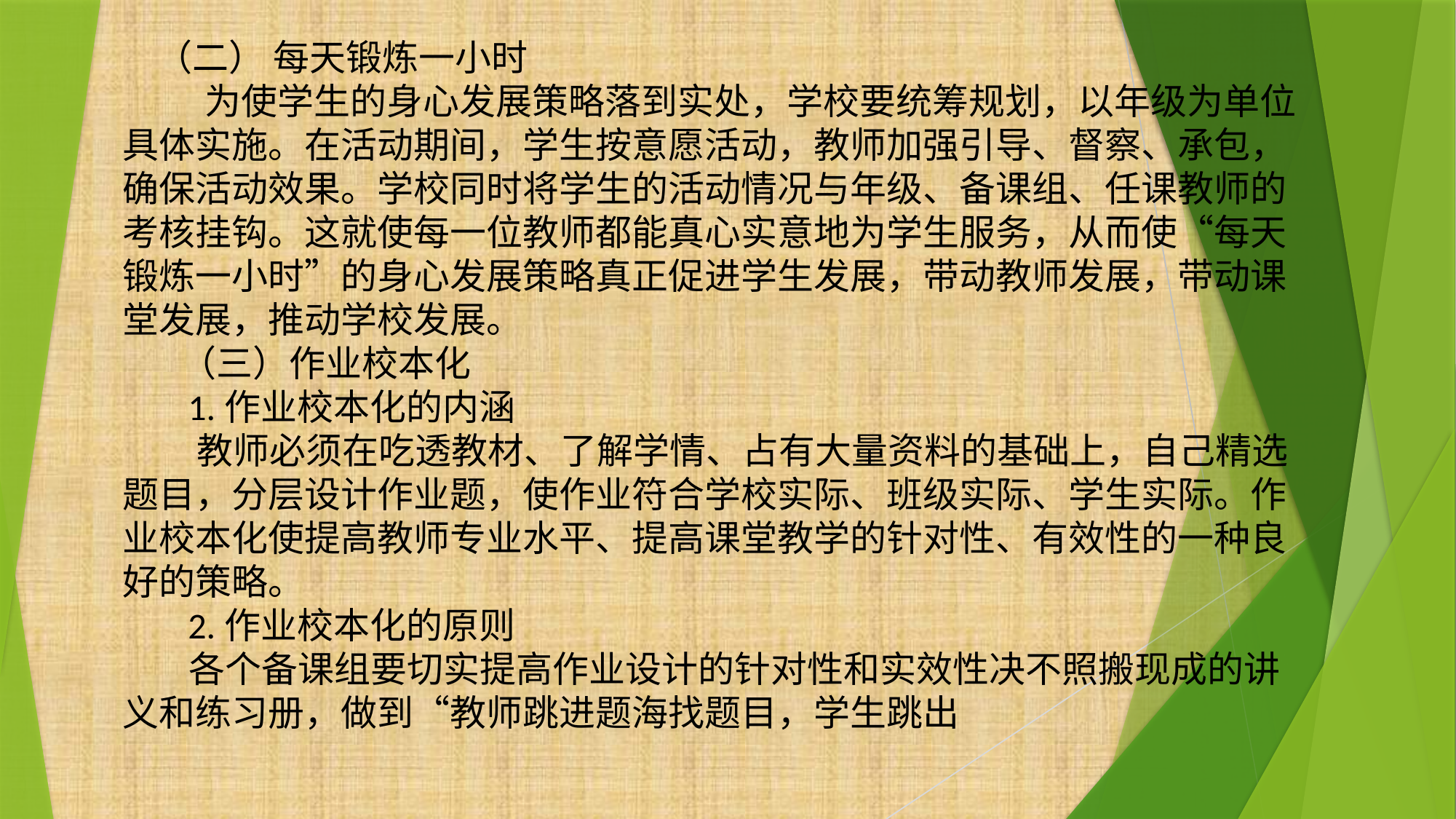

（二） 每天锻炼一小时
                   为使学生的身心发展策略落到实处，学校要统筹规划，以年级为单位具体实施。在活动期间，学生按意愿活动，教师加强引导、督察、承包，确保活动效果。学校同时将学生的活动情况与年级、备课组、任课教师的考核挂钩。这就使每一位教师都能真心实意地为学生服务，从而使“每天锻炼一小时”的身心发展策略真正促进学生发展，带动教师发展，带动课堂发展，推动学校发展。
                （三）作业校本化
                  1.作业校本化的内涵
                  教师必须在吃透教材、了解学情、占有大量资料的基础上，自己精选题目，分层设计作业题，使作业符合学校实际、班级实际、学生实际。作业校本化使提高教师专业水平、提高课堂教学的针对性、有效性的一种良好的策略。
                  2.作业校本化的原则
                 各个备课组要切实提高作业设计的针对性和实效性决不照搬现成的讲义和练习册，做到“教师跳进题海找题目，学生跳出